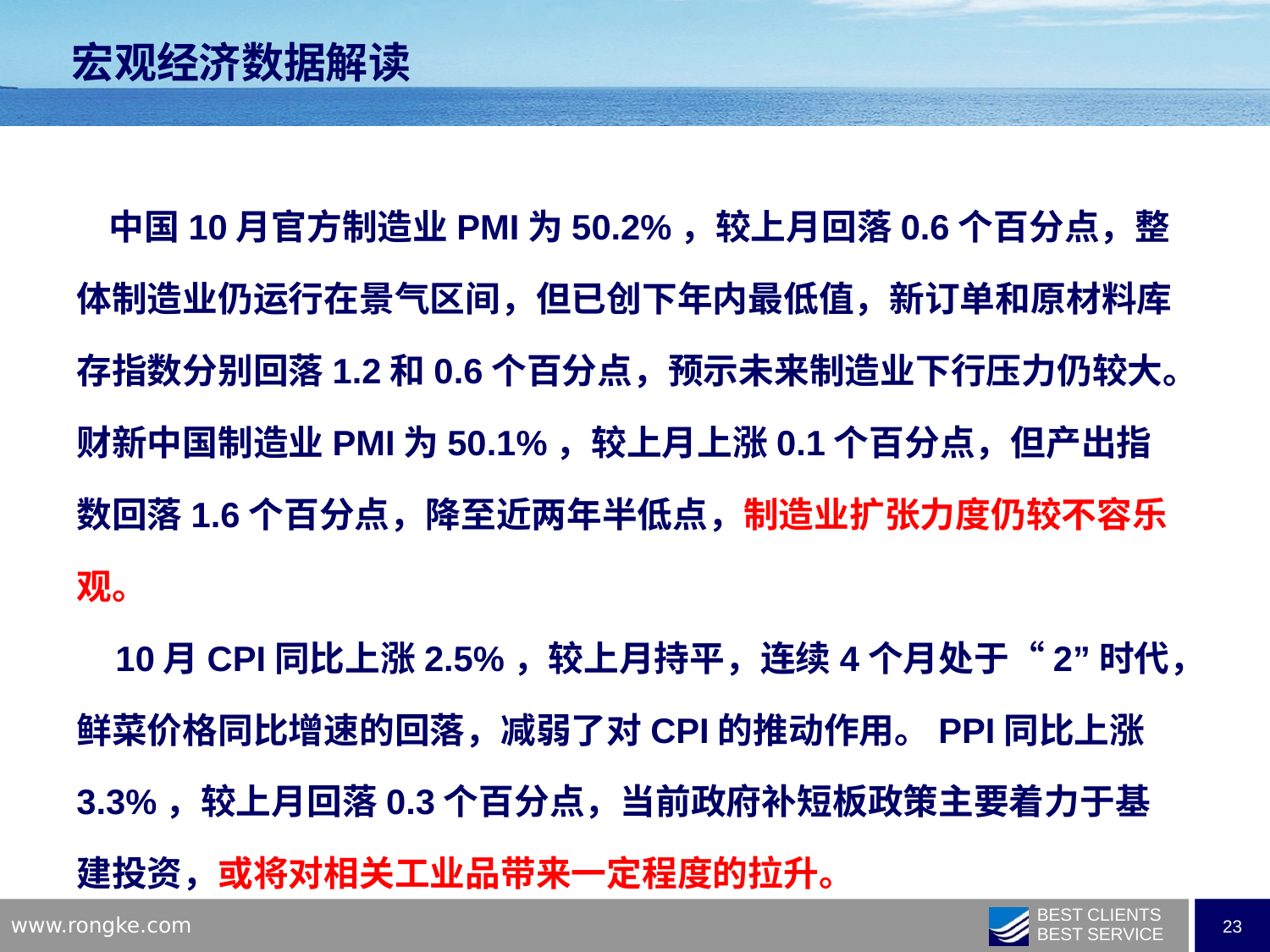

宏观经济数据解读

   中国10月官方制造业PMI为50.2%，较上月回落0.6个百分点，整体制造业仍运行在景气区间，但已创下年内最低值，新订单和原材料库存指数分别回落1.2和0.6个百分点，预示未来制造业下行压力仍较大。财新中国制造业PMI为50.1%，较上月上涨0.1个百分点，但产出指数回落1.6个百分点，降至近两年半低点，制造业扩张力度仍较不容乐观。
    10月CPI同比上涨2.5%，较上月持平，连续4个月处于“2”时代，鲜菜价格同比增速的回落，减弱了对CPI的推动作用。PPI同比上涨3.3%，较上月回落0.3个百分点，当前政府补短板政策主要着力于基建投资，或将对相关工业品带来一定程度的拉升。